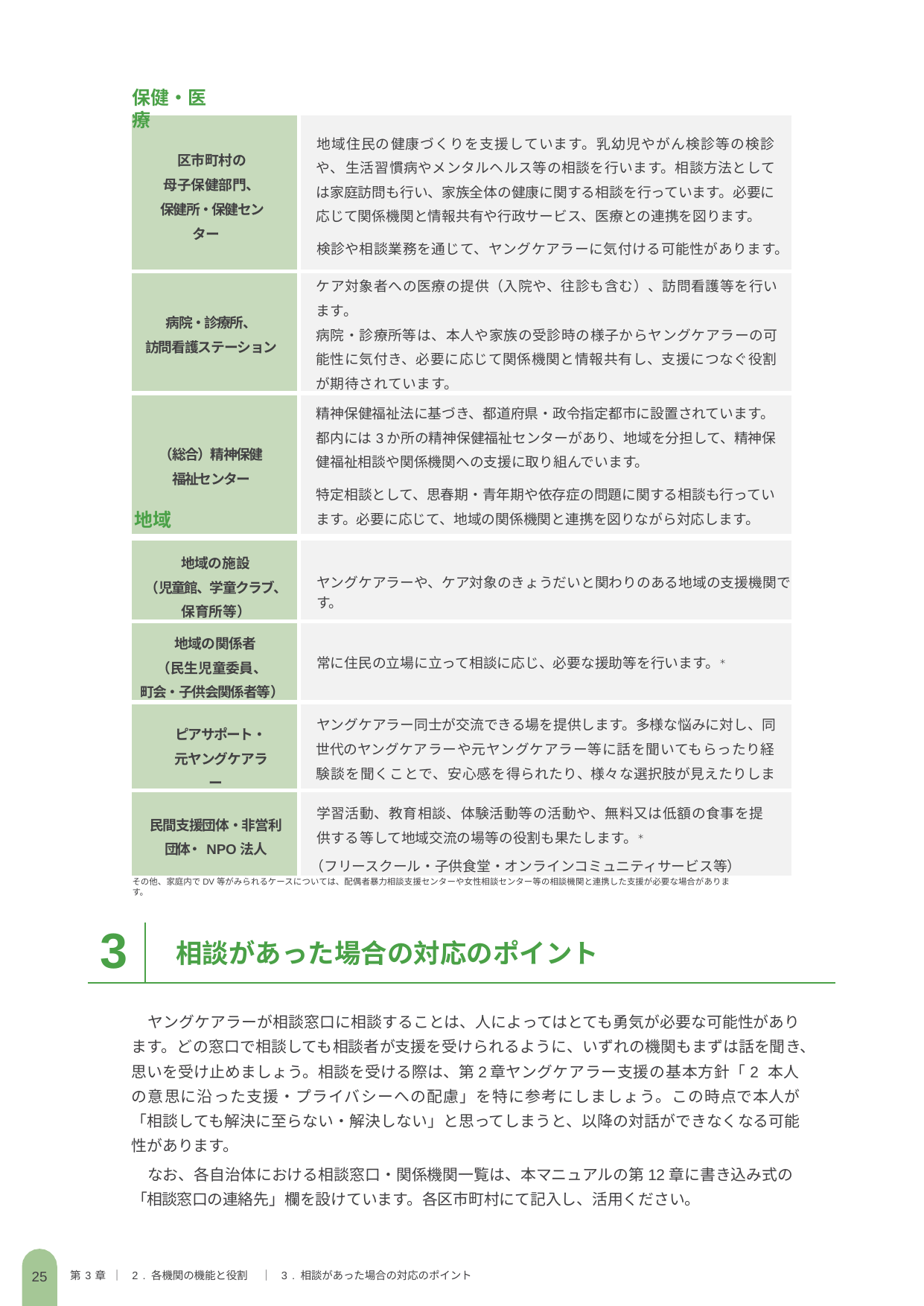

保健・医療
| 区市町村の 母子保健部門、 保健所・保健センター | 地域住民の健康づくりを支援しています。乳幼児やがん検診等の検診や、生活習慣病やメンタルヘルス等の相談を行います。相談方法としては家庭訪問も行い、家族全体の健康に関する相談を行っています。必要に応じて関係機関と情報共有や行政サービス、医療との連携を図ります。 検診や相談業務を通じて、ヤングケアラーに気付ける可能性があります。 |
| --- | --- |
| 病院・診療所、 訪問看護ステーション | ケア対象者への医療の提供（入院や、往診も含む）、訪問看護等を行います。 病院・診療所等は、本人や家族の受診時の様子からヤングケアラーの可能性に気付き、必要に応じて関係機関と情報共有し、支援につなぐ役割が期待されています。 |
| （総合）精神保健 福祉センター | 精神保健福祉法に基づき、都道府県・政令指定都市に設置されています。都内には3か所の精神保健福祉センターがあり、地域を分担して、精神保健福祉相談や関係機関への支援に取り組んでいます。 特定相談として、思春期・青年期や依存症の問題に関する相談も行っています。必要に応じて、地域の関係機関と連携を図りながら対応します。 |
地域
| 地域の施設 （児童館、学童クラブ、 保育所等） | ヤングケアラーや、ケア対象のきょうだいと関わりのある地域の支援機関です。 |
| --- | --- |
| 地域の関係者 （民生児童委員、 町会・子供会関係者等） | 常に住民の立場に立って相談に応じ、必要な援助等を行います。＊ |
| ピアサポート・ 元ヤングケアラー | ヤングケアラー同士が交流できる場を提供します。多様な悩みに対し、同世代のヤングケアラーや元ヤングケアラー等に話を聞いてもらったり経験談を聞くことで、安心感を得られたり、様々な選択肢が見えたりします。 |
| 民間支援団体・非営利 団体・NPO法人 | 学習活動、教育相談、体験活動等の活動や、無料又は低額の食事を提供する等して地域交流の場等の役割も果たします。＊ （フリースクール・子供食堂・オンラインコミュニティサービス等） |
その他、家庭内でDV等がみられるケースについては、配偶者暴力相談支援センターや女性相談センター等の相談機関と連携した支援が必要な場合があります。
3

相談があった場合の対応のポイント
ヤングケアラーが相談窓口に相談することは、人によってはとても勇気が必要な可能性があります。どの窓口で相談しても相談者が支援を受けられるように、いずれの機関もまずは話を聞き、思いを受け止めましょう。相談を受ける際は、第2章ヤングケアラー支援の基本方針「2 本人の意思に沿った支援・プライバシーへの配慮」を特に参考にしましょう。この時点で本人が「相談しても解決に至らない・解決しない」と思ってしまうと、以降の対話ができなくなる可能性があります。
なお、各自治体における相談窓口・関係機関一覧は、本マニュアルの第12章に書き込み式の「相談窓口の連絡先」欄を設けています。各区市町村にて記入し、活用ください。

25
第3章 ｜ 2. 各機関の機能と役割　 ｜ 3. 相談があった場合の対応のポイント